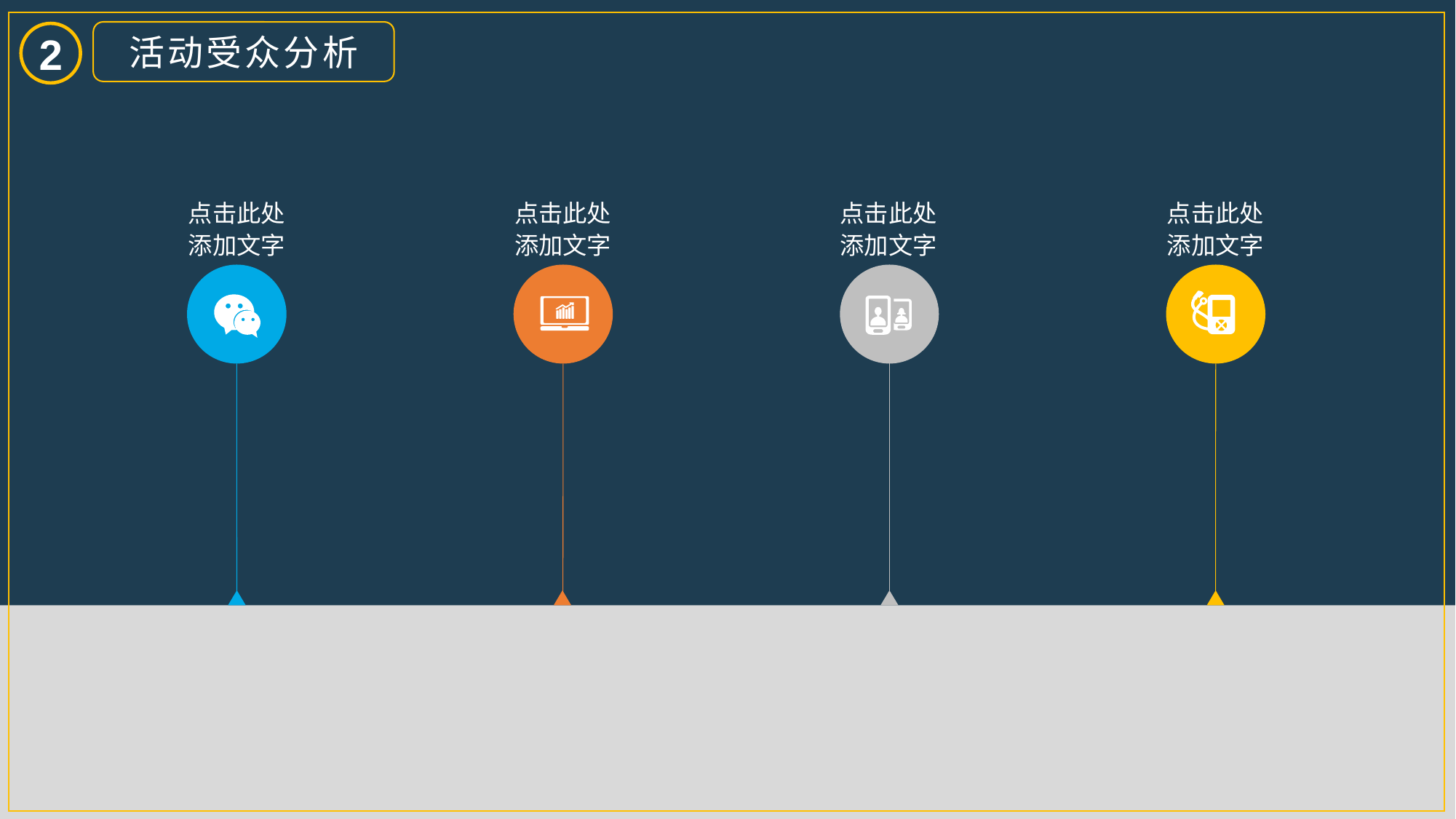

活动受众分析
2
点击此处添加文字
点击此处添加文字
点击此处添加文字
点击此处添加文字